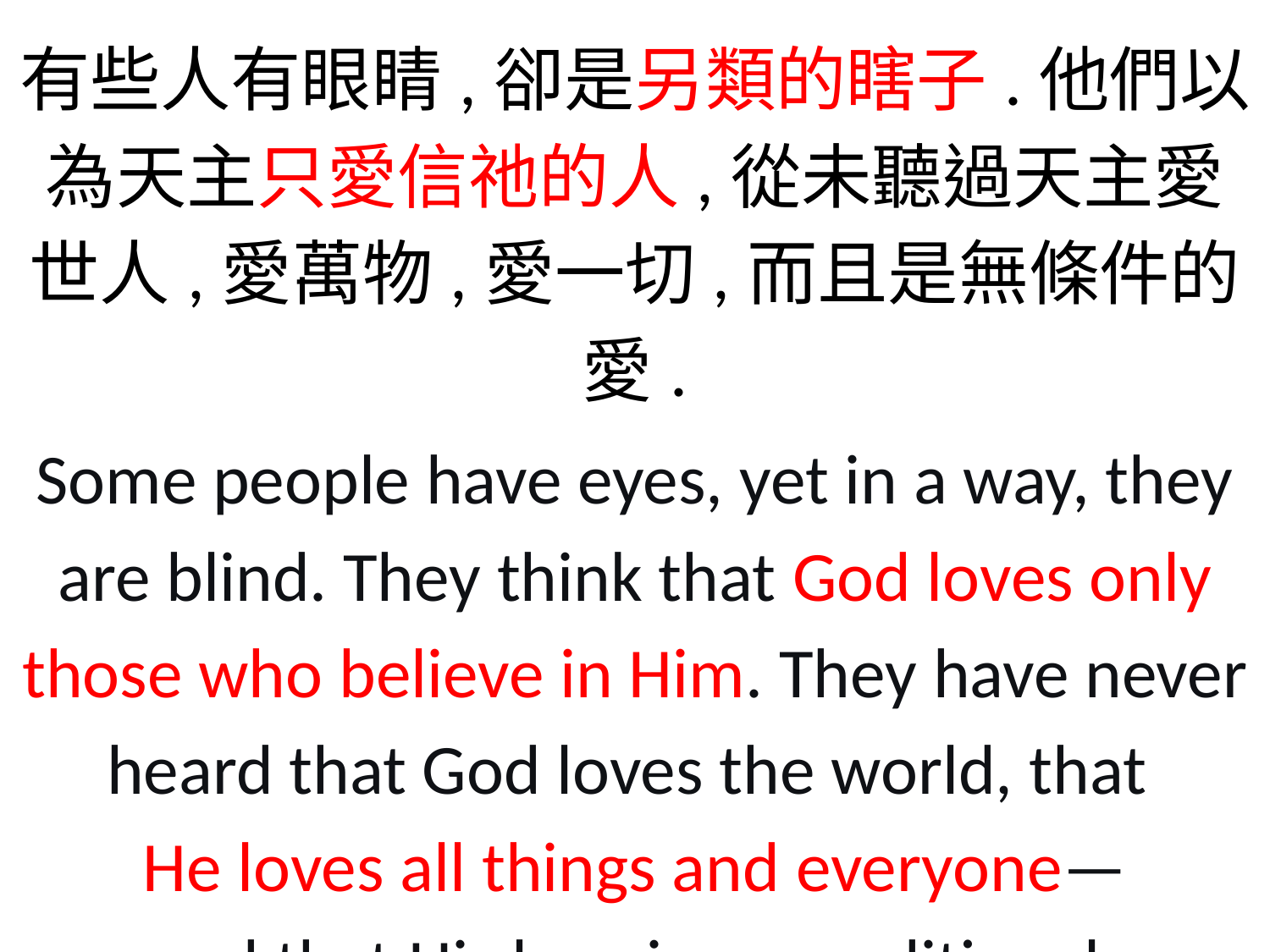

有些人有眼睛,卻是另類的瞎子.他們以為天主只愛信祂的人,從未聽過天主愛世人,愛萬物,愛一切,而且是無條件的愛.
Some people have eyes, yet in a way, they are blind. They think that God loves only those who believe in Him. They have never heard that God loves the world, that
He loves all things and everyone—
and that His love is unconditional.